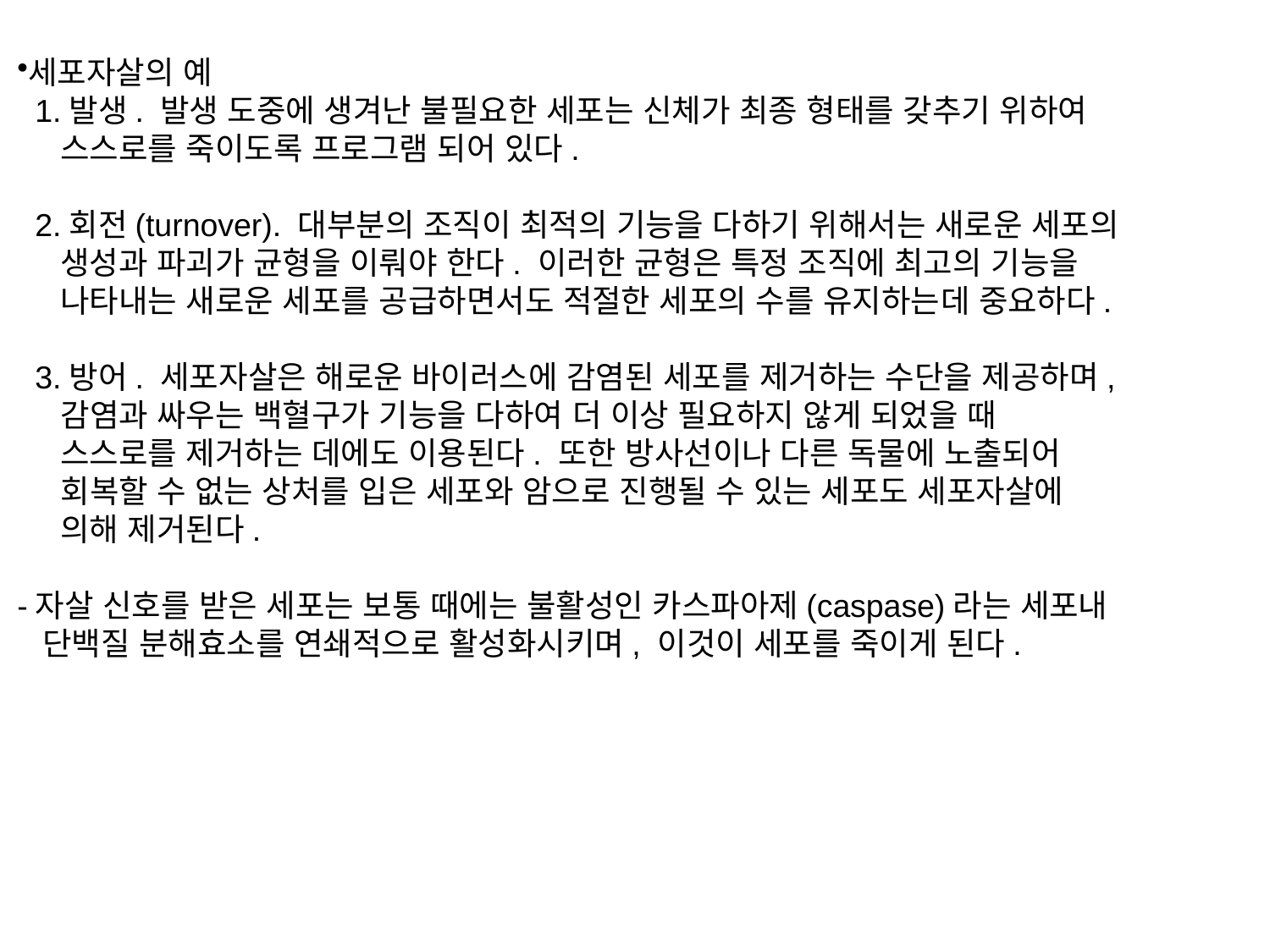

세포자살의 예
  1.발생. 발생 도중에 생겨난 불필요한 세포는 신체가 최종 형태를 갖추기 위하여
    스스로를 죽이도록 프로그램 되어 있다.

  2.회전(turnover). 대부분의 조직이 최적의 기능을 다하기 위해서는 새로운 세포의
    생성과 파괴가 균형을 이뤄야 한다. 이러한 균형은 특정 조직에 최고의 기능을
    나타내는 새로운 세포를 공급하면서도 적절한 세포의 수를 유지하는데 중요하다.

  3.방어. 세포자살은 해로운 바이러스에 감염된 세포를 제거하는 수단을 제공하며,
    감염과 싸우는 백혈구가 기능을 다하여 더 이상 필요하지 않게 되었을 때
    스스로를 제거하는 데에도 이용된다. 또한 방사선이나 다른 독물에 노출되어
    회복할 수 없는 상처를 입은 세포와 암으로 진행될 수 있는 세포도 세포자살에
    의해 제거된다.

-자살 신호를 받은 세포는 보통 때에는 불활성인 카스파아제(caspase)라는 세포내
  단백질 분해효소를 연쇄적으로 활성화시키며, 이것이 세포를 죽이게 된다.